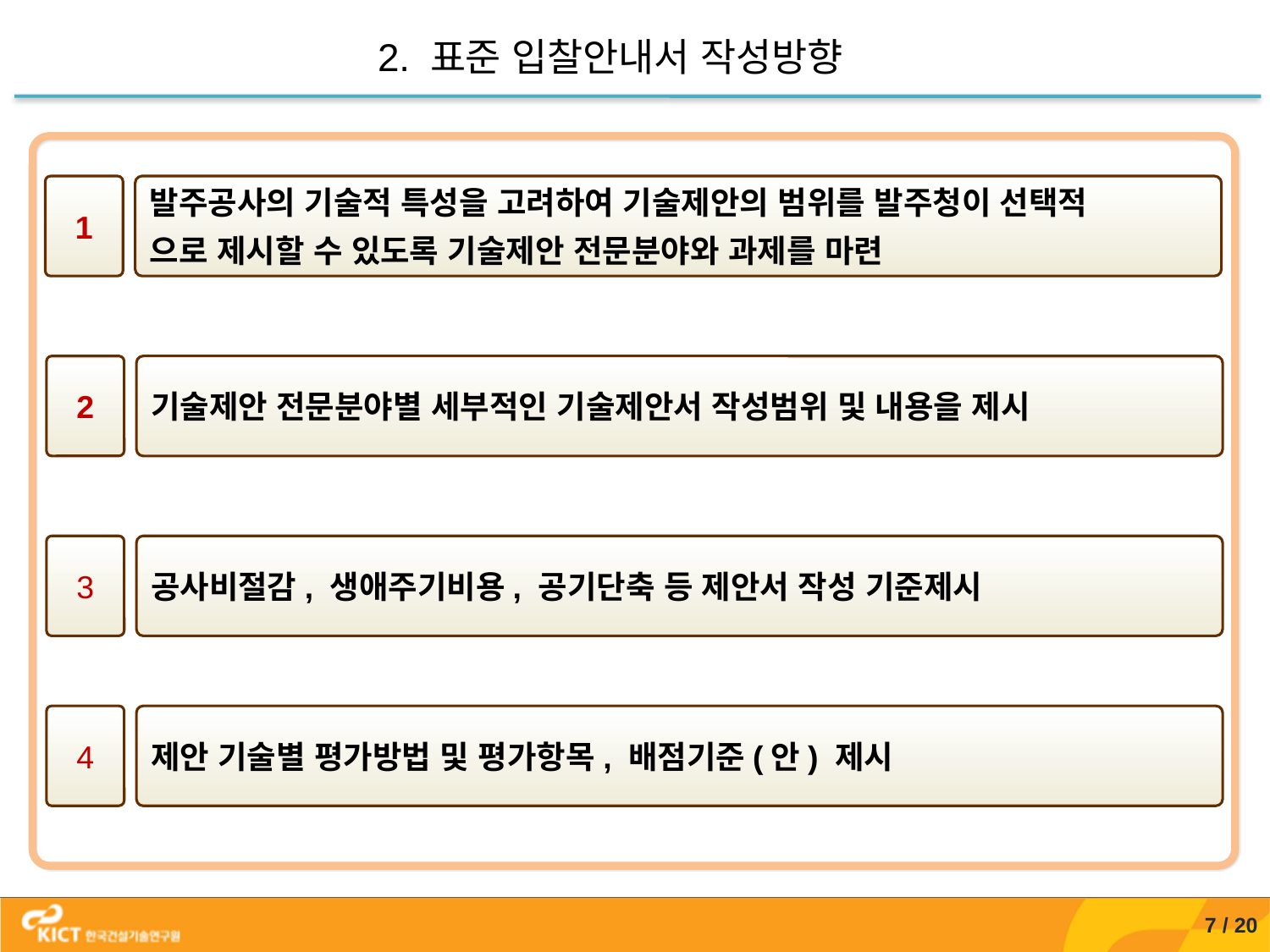

2. 표준 입찰안내서 작성방향

1
발주공사의 기술적 특성을 고려하여 기술제안의 범위를 발주청이 선택적
으로 제시할 수 있도록 기술제안 전문분야와 과제를 마련
2
기술제안 전문분야별 세부적인 기술제안서 작성범위 및 내용을 제시
3
공사비절감, 생애주기비용, 공기단축 등 제안서 작성 기준제시
4
제안 기술별 평가방법 및 평가항목, 배점기준(안) 제시
7 / 20